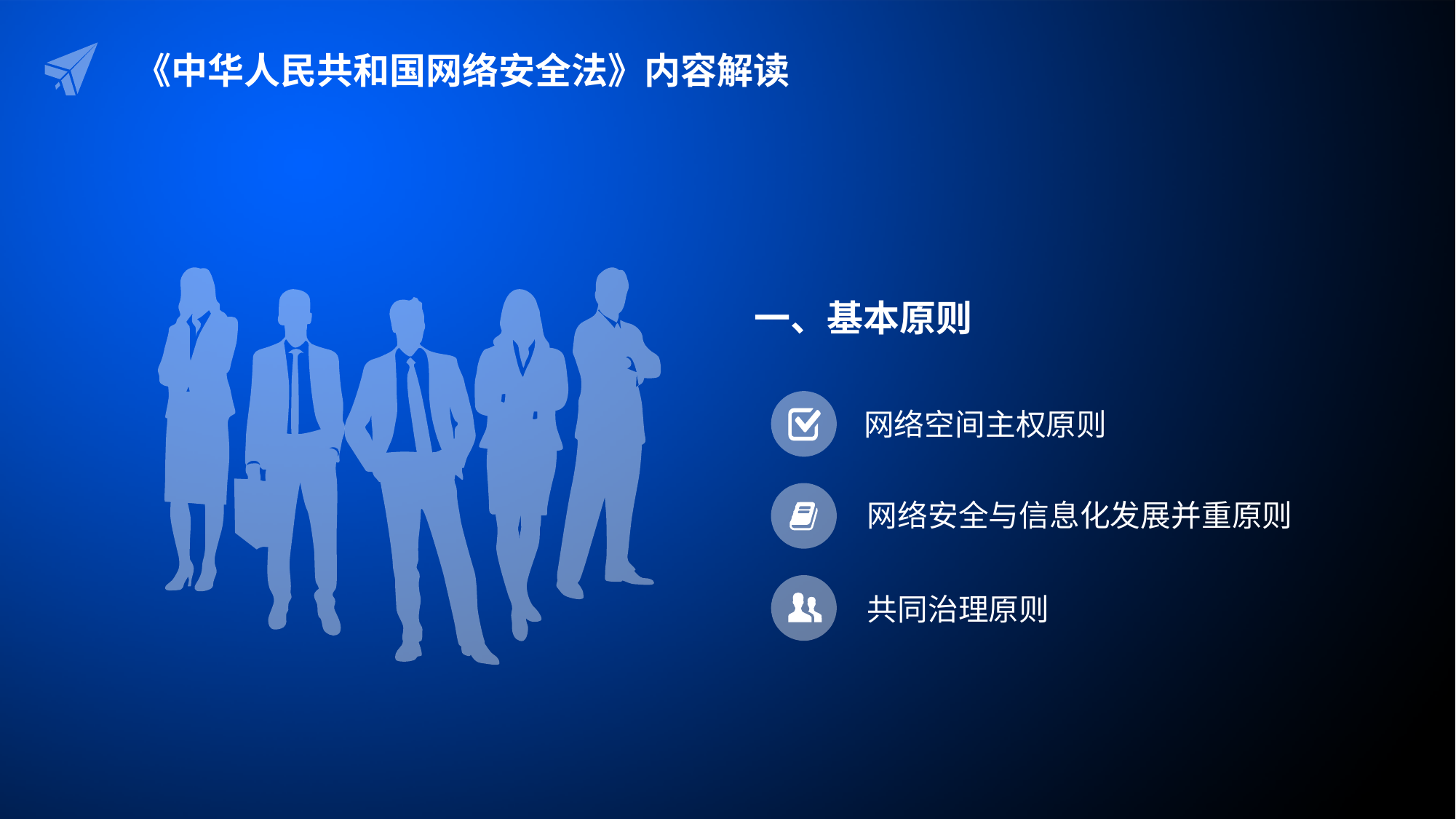

《中华人民共和国网络安全法》内容解读

一、基本原则

网络空间主权原则

网络安全与信息化发展并重原则

共同治理原则